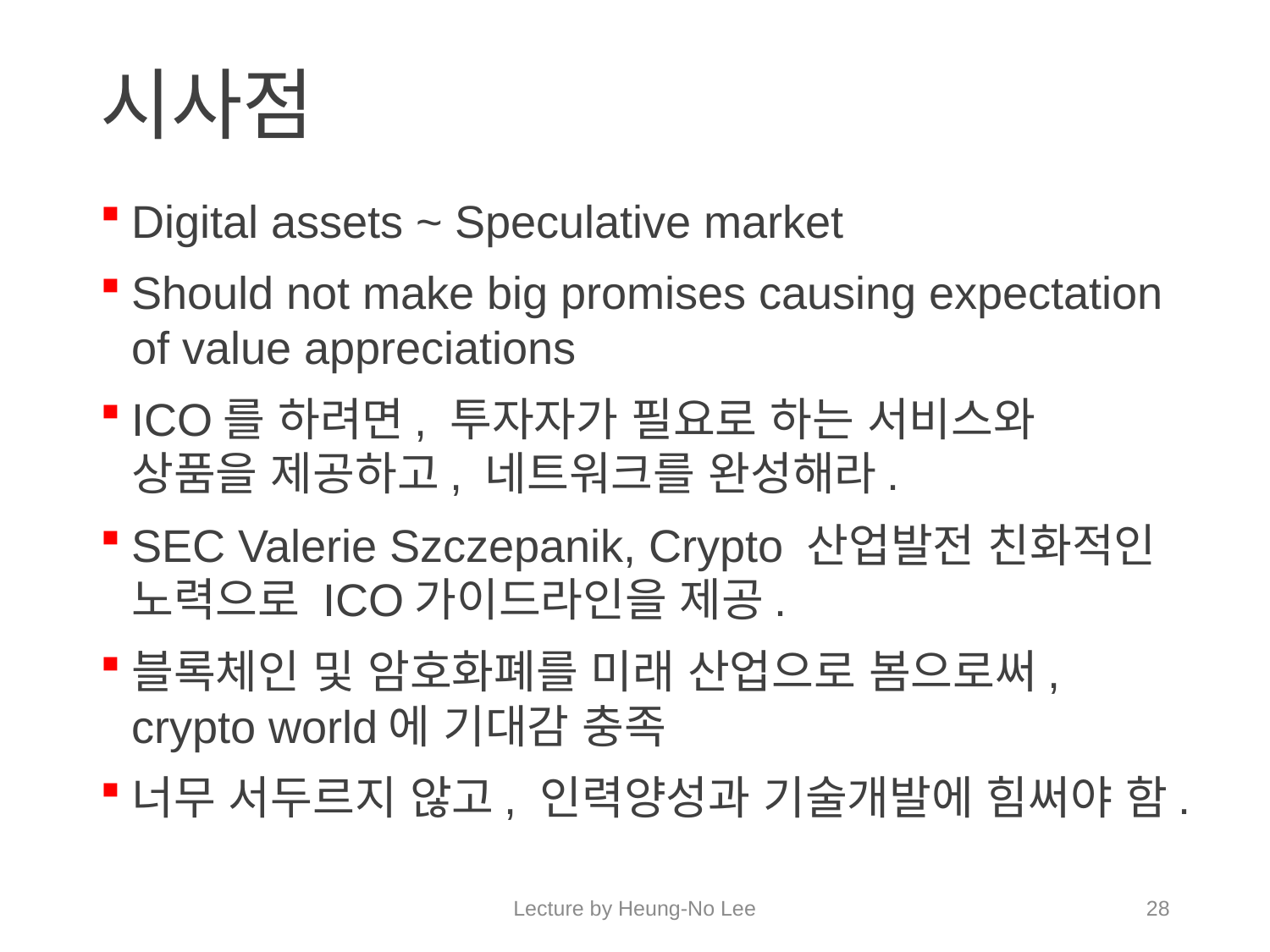

# 시사점
Digital assets ~ Speculative market
Should not make big promises causing expectation of value appreciations
ICO를 하려면, 투자자가 필요로 하는 서비스와 상품을 제공하고, 네트워크를 완성해라.
SEC Valerie Szczepanik, Crypto 산업발전 친화적인 노력으로 ICO가이드라인을 제공.
블록체인 및 암호화폐를 미래 산업으로 봄으로써, crypto world에 기대감 충족
너무 서두르지 않고, 인력양성과 기술개발에 힘써야 함.

Lecture by Heung-No Lee
28